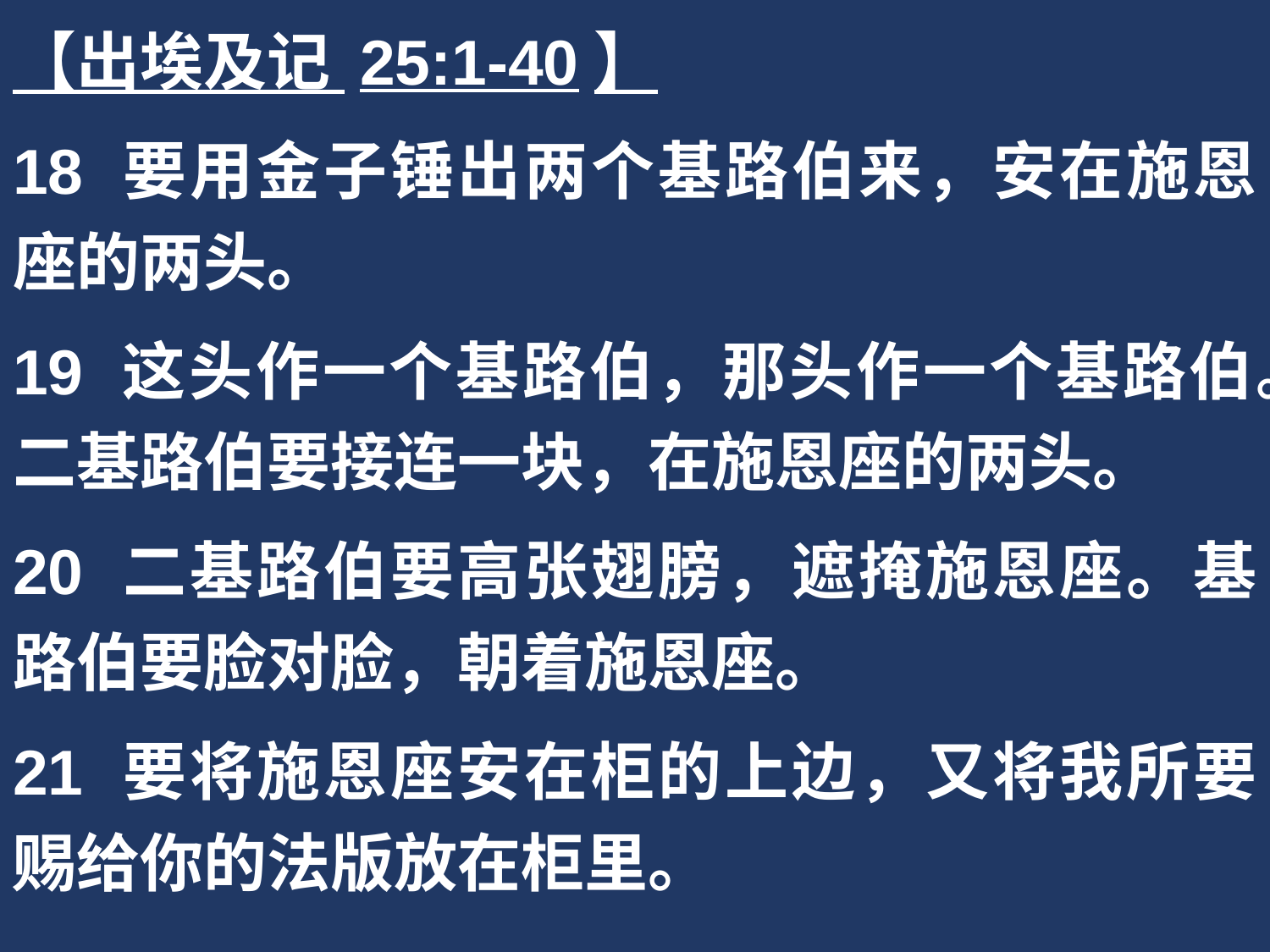

【出埃及记 25:1-40】
18 要用金子锤出两个基路伯来，安在施恩座的两头。
19 这头作一个基路伯，那头作一个基路伯。二基路伯要接连一块，在施恩座的两头。
20 二基路伯要高张翅膀，遮掩施恩座。基路伯要脸对脸，朝着施恩座。
21 要将施恩座安在柜的上边，又将我所要赐给你的法版放在柜里。